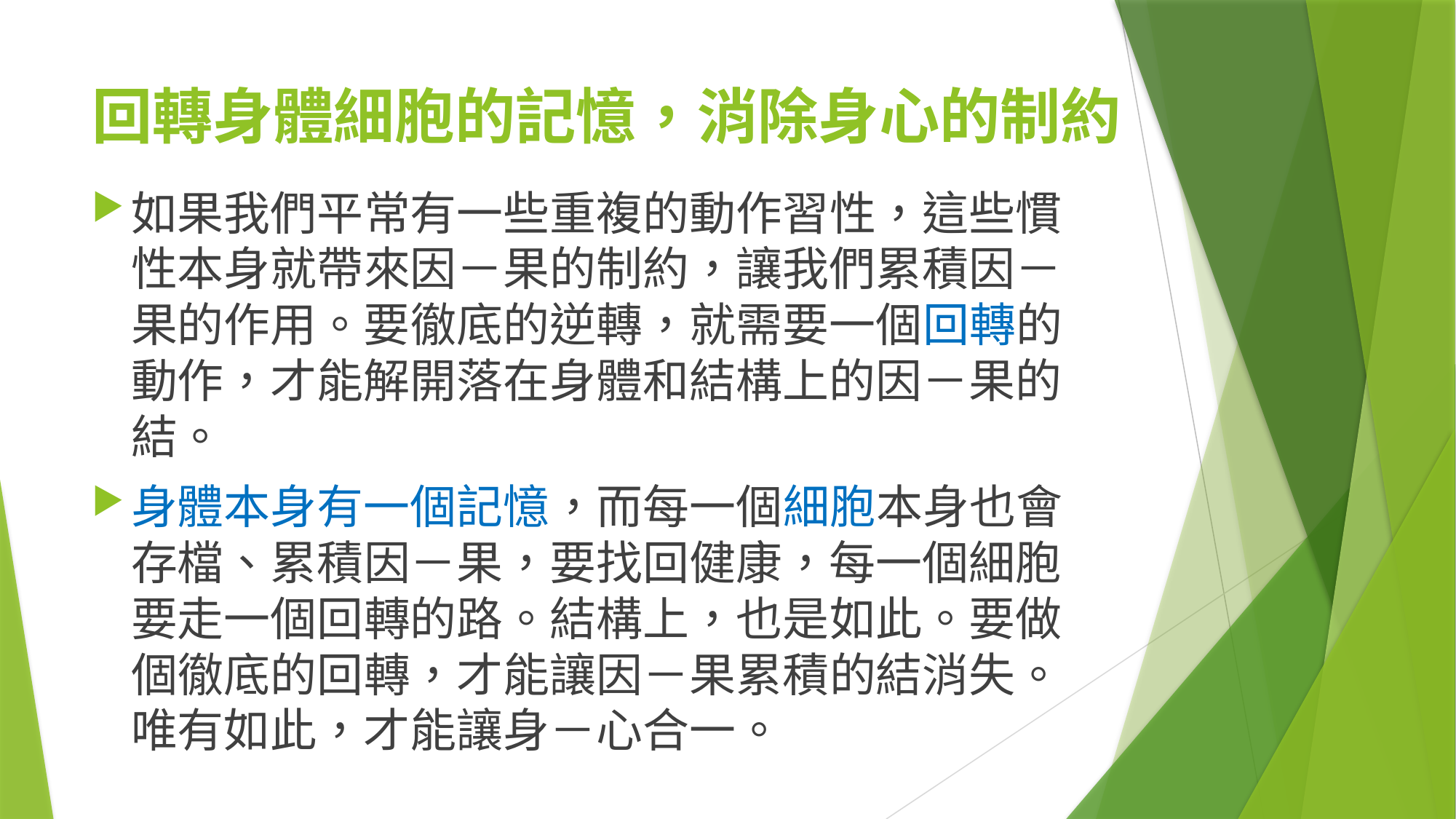

# 回轉身體細胞的記憶，消除身心的制約
如果我們平常有一些重複的動作習性，這些慣性本身就帶來因－果的制約，讓我們累積因－果的作用。要徹底的逆轉，就需要一個回轉的動作，才能解開落在身體和結構上的因－果的結。
身體本身有一個記憶，而每一個細胞本身也會存檔、累積因－果，要找回健康，每一個細胞要走一個回轉的路。結構上，也是如此。要做個徹底的回轉，才能讓因－果累積的結消失。唯有如此，才能讓身－心合一。